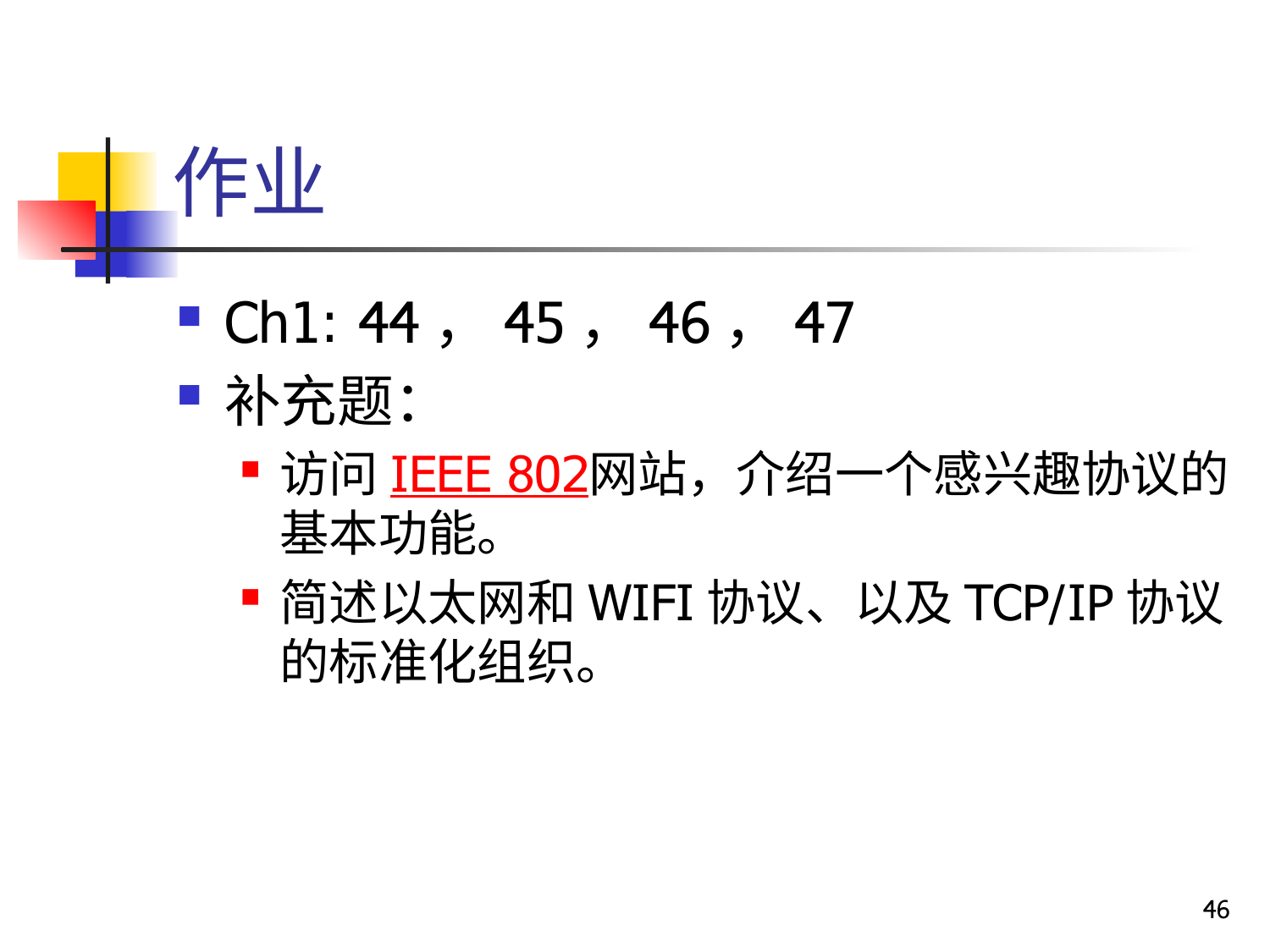

# 作业
Ch1: 44，45，46，47
补充题：
访问IEEE 802网站，介绍一个感兴趣协议的基本功能。
简述以太网和WIFI协议、以及TCP/IP协议的标准化组织。

46